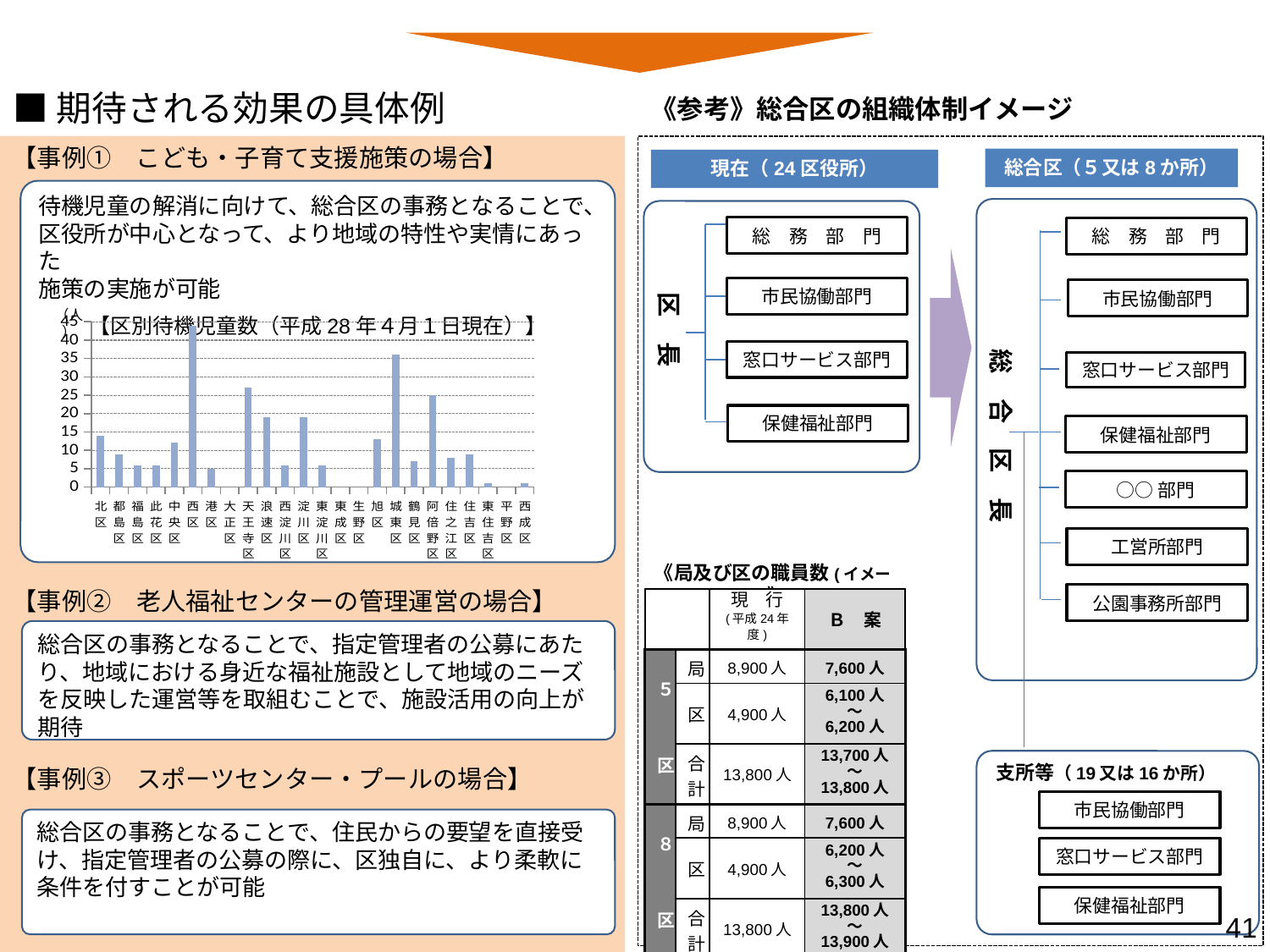

■期待される効果の具体例
《参考》総合区の組織体制イメージ
【事例①　こども・子育て支援施策の場合】

【事例②　老人福祉センターの管理運営の場合】

【事例③　スポーツセンター・プールの場合】

総合区（５又は8か所）
現在（24区役所）

総　務　部　門

市民協働部門
窓口サービス部門
保健福祉部門
○○部門
工営所部門
公園事務所部門
総　合　区　長
市民協働部門
窓口サービス部門
保健福祉部門
待機児童の解消に向けて、総合区の事務となることで、
区役所が中心となって、より地域の特性や実情にあった
施策の実施が可能

【区別待機児童数（平成28年４月１日現在）】

（人）

[unsupported chart]

総　務　部　門
区　長
市民協働部門
窓口サービス部門
保健福祉部門
《局及び区の職員数(イメージ)》
|  |  | 現　行 (平成24年度) | Ｂ　案 |
| --- | --- | --- | --- |
| ５　　区 | 局 | 8,900人 | 7,600人 |
|  | 区 | 4,900人 | 6,100人 ～ 6,200人 |
|  | 合計 | 13,800人 | 13,700人 ～ 13,800人 |
| ８　　区 | 局 | 8,900人 | 7,600人 |
|  | 区 | 4,900人 | 6,200人 ～ 6,300人 |
|  | 合計 | 13,800人 | 13,800人 ～ 13,900人 |
総合区の事務となることで、指定管理者の公募にあたり、地域における身近な福祉施設として地域のニーズを反映した運営等を取組むことで、施設活用の向上が期待
支所等（19又は16か所）

総合区の事務となることで、住民からの要望を直接受け、指定管理者の公募の際に、区独自に、より柔軟に条件を付すことが可能

41